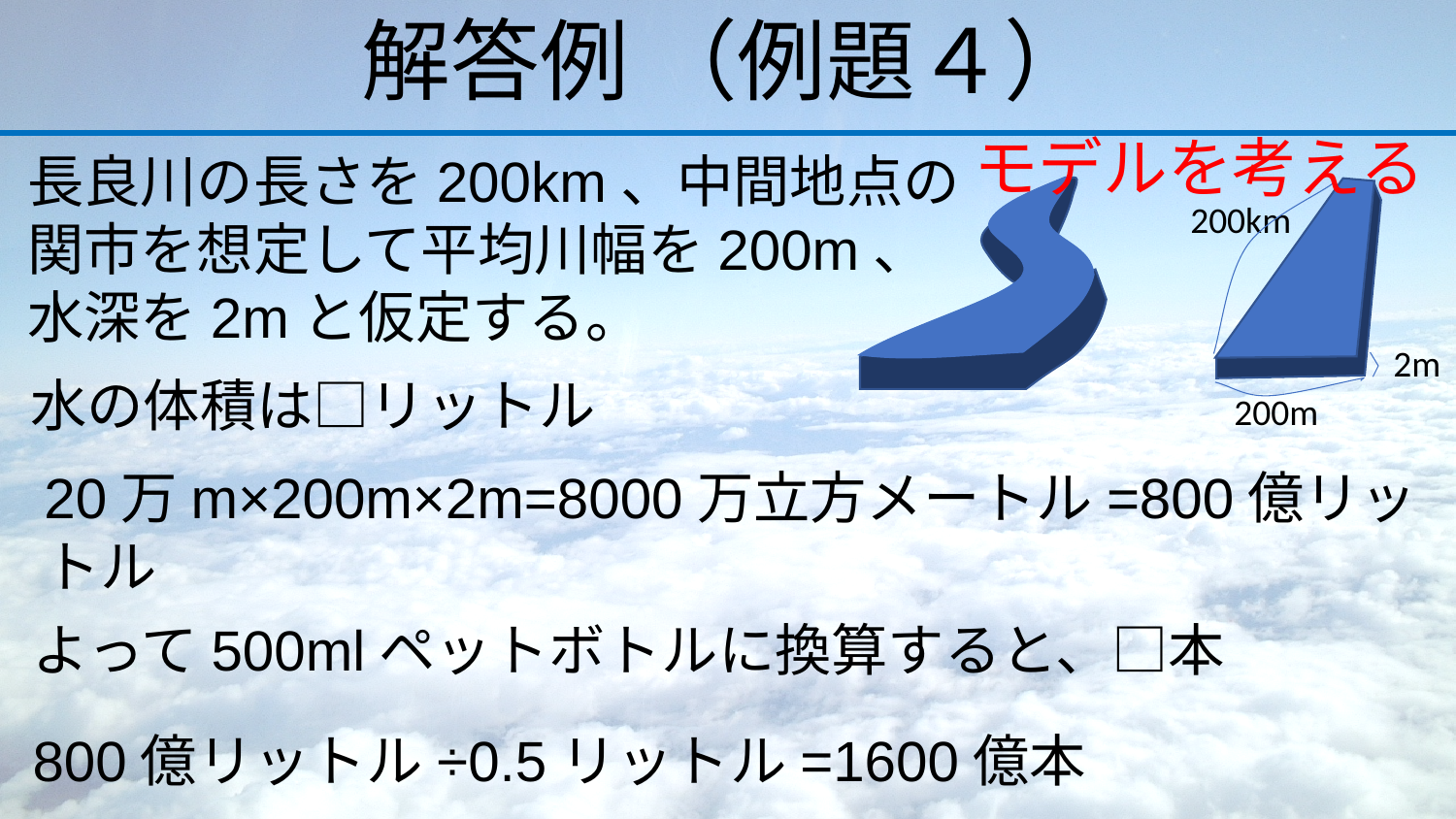

# 解答例 （例題４）
モデルを考える
長良川の長さを200km、中間地点の
関市を想定して平均川幅を200m、
水深を2mと仮定する。

200km
2m

水の体積は□リットル

200m
20万m×200m×2m=8000万立方メートル=800億リットル
よって500mlペットボトルに換算すると、□本
800億リットル÷0.5リットル=1600億本